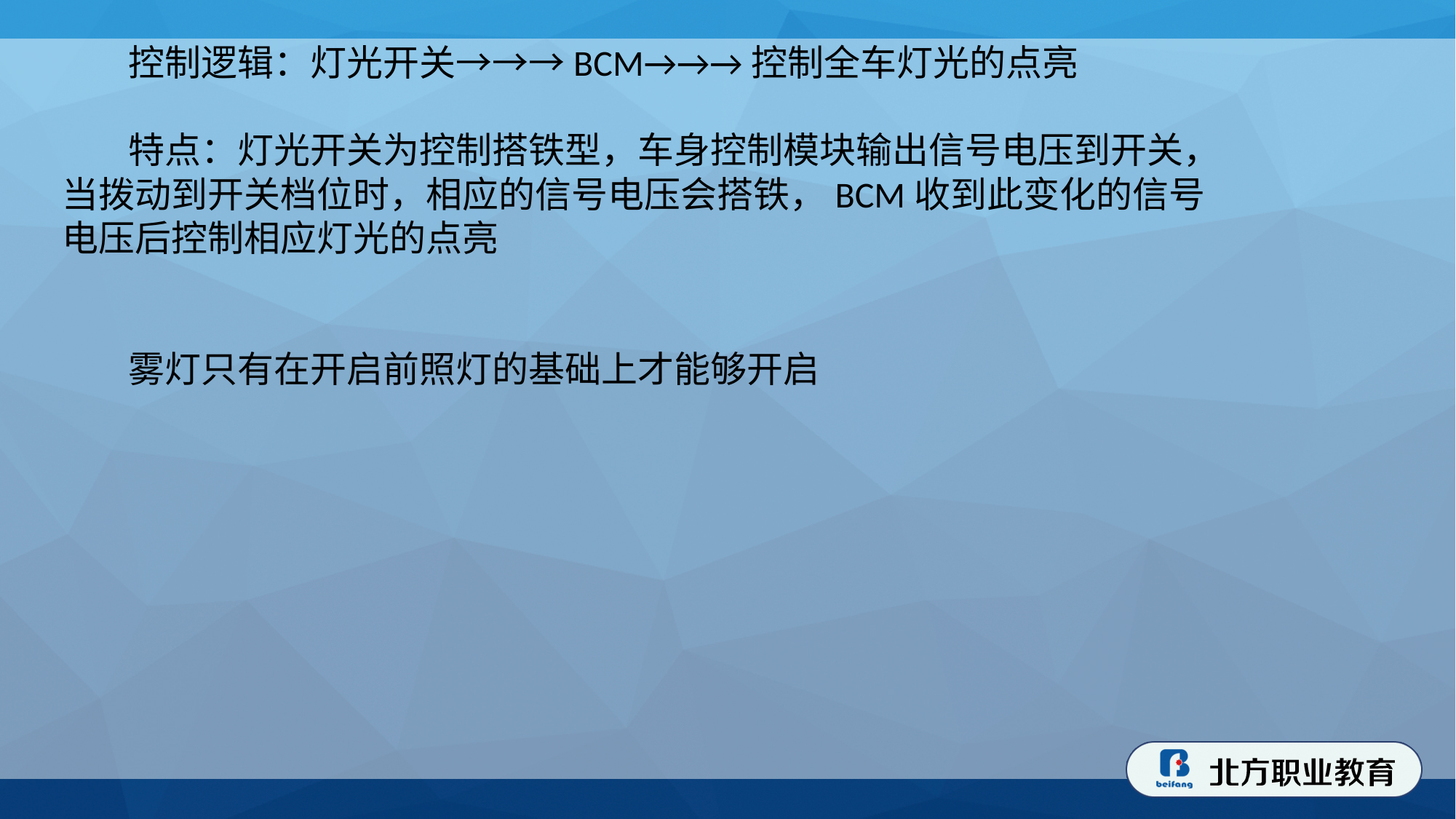

控制逻辑：灯光开关→→→BCM→→→控制全车灯光的点亮

       特点：灯光开关为控制搭铁型，车身控制模块输出信号电压到开关，当拨动到开关档位时，相应的信号电压会搭铁，BCM收到此变化的信号电压后控制相应灯光的点亮

       雾灯只有在开启前照灯的基础上才能够开启